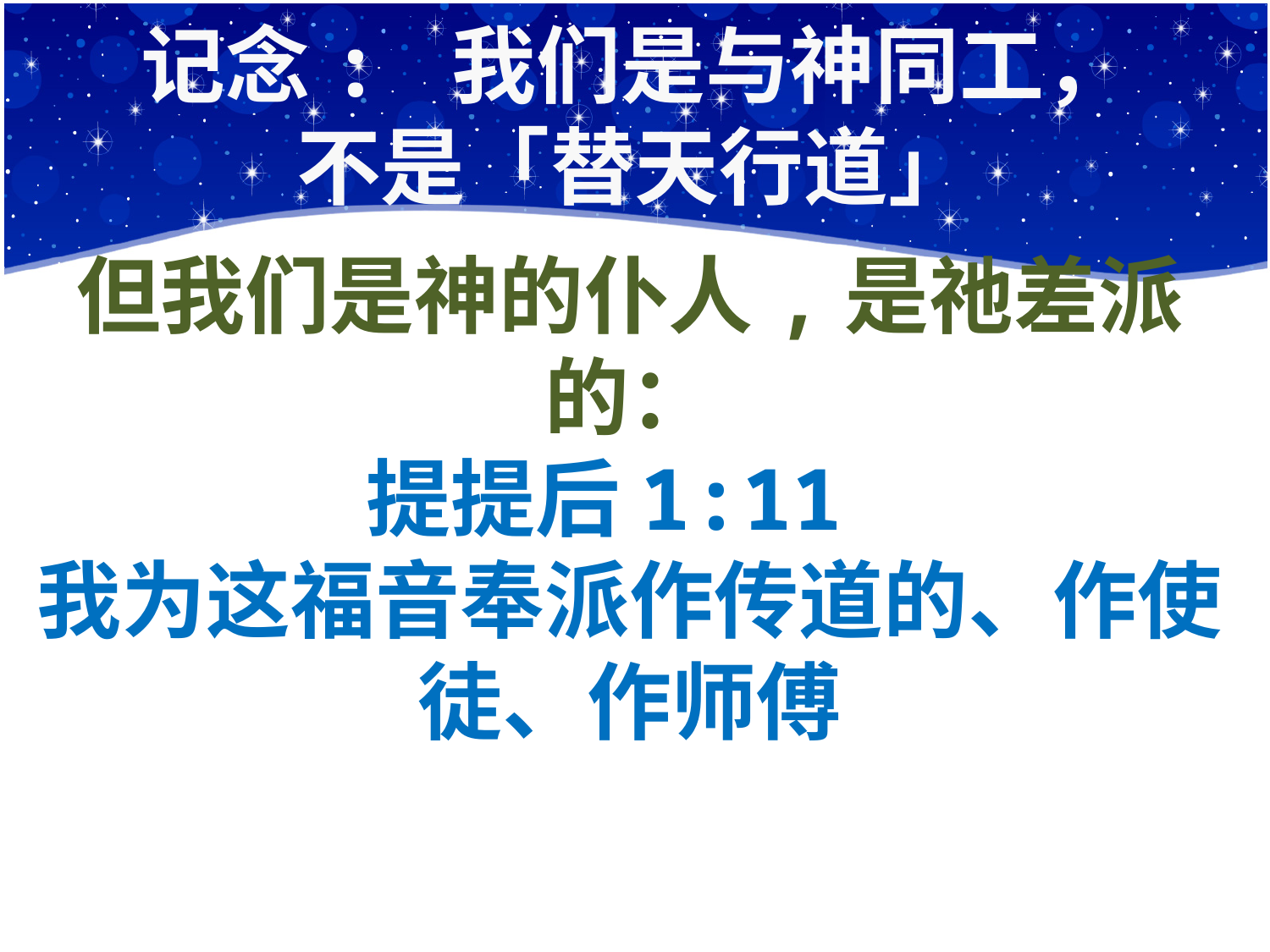

记念: 我们是与神同工，
不是「替天行道」
但我们是神的仆人,是祂差派的：
提提后1:11
我为这福音奉派作传道的、作使徒、作师傅